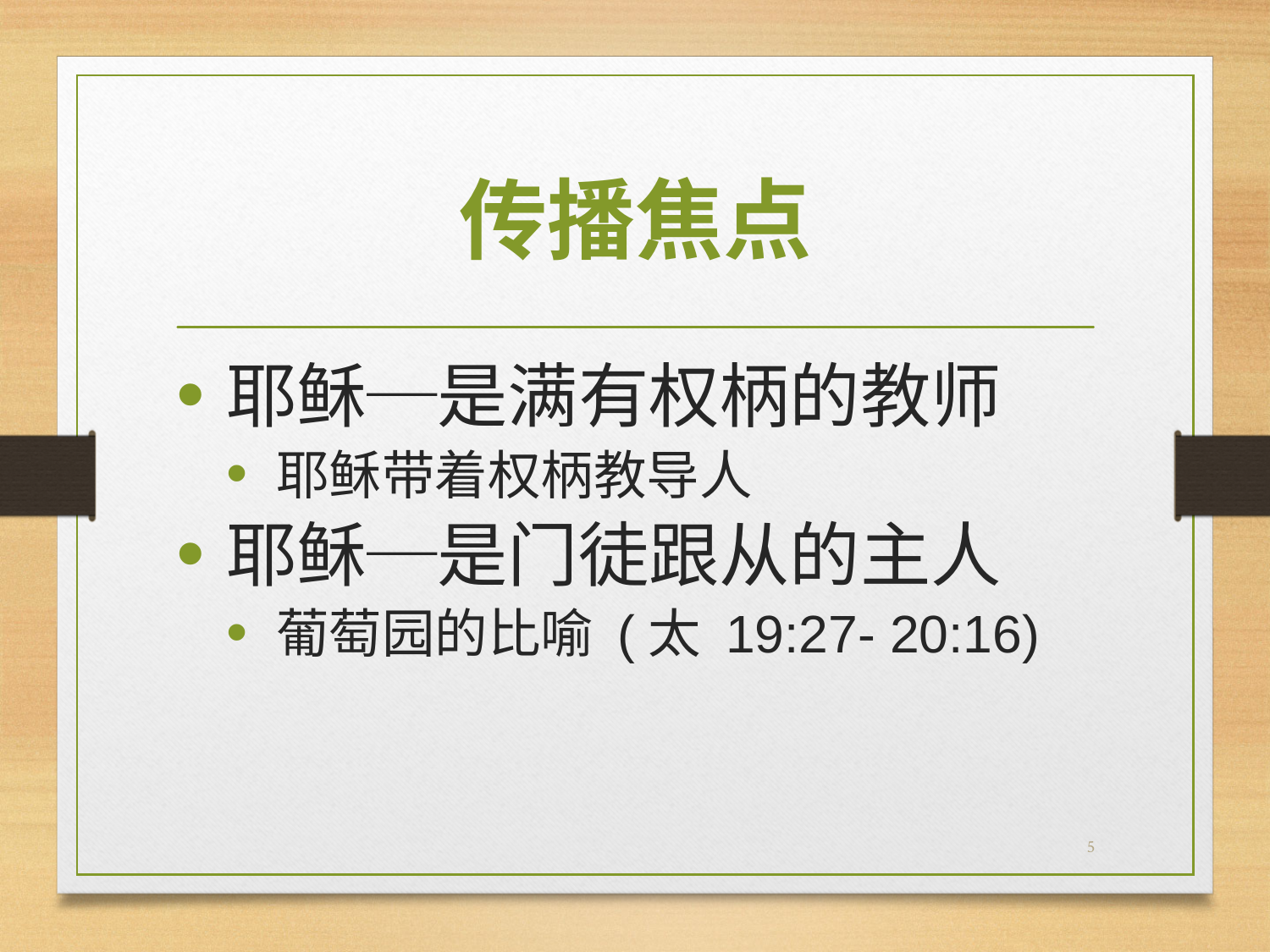

# 传播焦点
耶稣─是满有权柄的教师
耶稣带着权柄教导人
耶稣─是门徒跟从的主人
葡萄园的比喻 (太 19:27- 20:16)

5